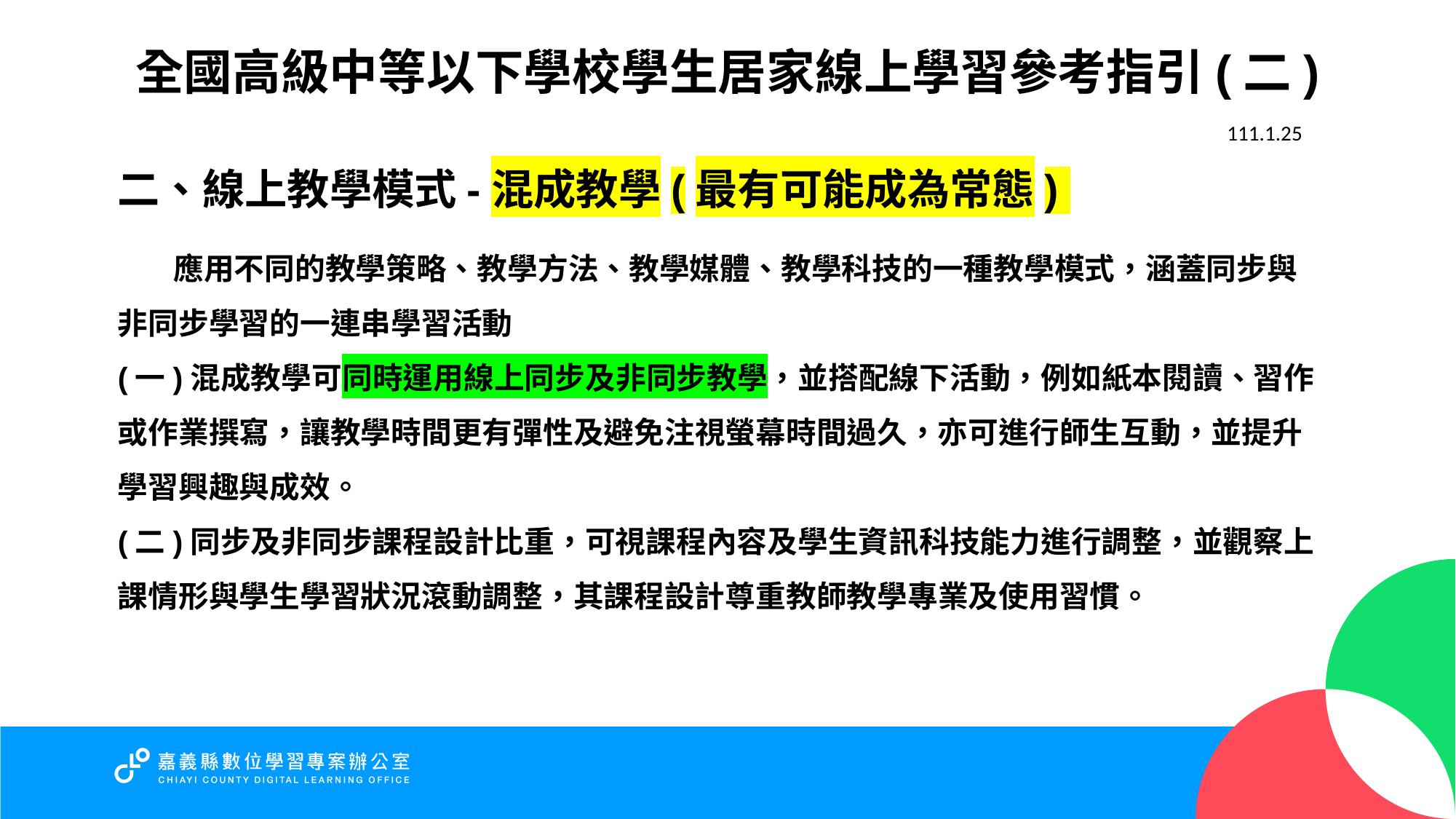

# 全國高級中等以下學校學生居家線上學習參考指引(二)
111.1.25
二、線上教學模式-混成教學(最有可能成為常態)

       應用不同的教學策略、教學方法、教學媒體、教學科技的一種教學模式，涵蓋同步與非同步學習的一連串學習活動
(一)混成教學可同時運用線上同步及非同步教學，並搭配線下活動，例如紙本閱讀、習作或作業撰寫，讓教學時間更有彈性及避免注視螢幕時間過久，亦可進行師生互動，並提升學習興趣與成效。
(二)同步及非同步課程設計比重，可視課程內容及學生資訊科技能力進行調整，並觀察上課情形與學生學習狀況滾動調整，其課程設計尊重教師教學專業及使用習慣。